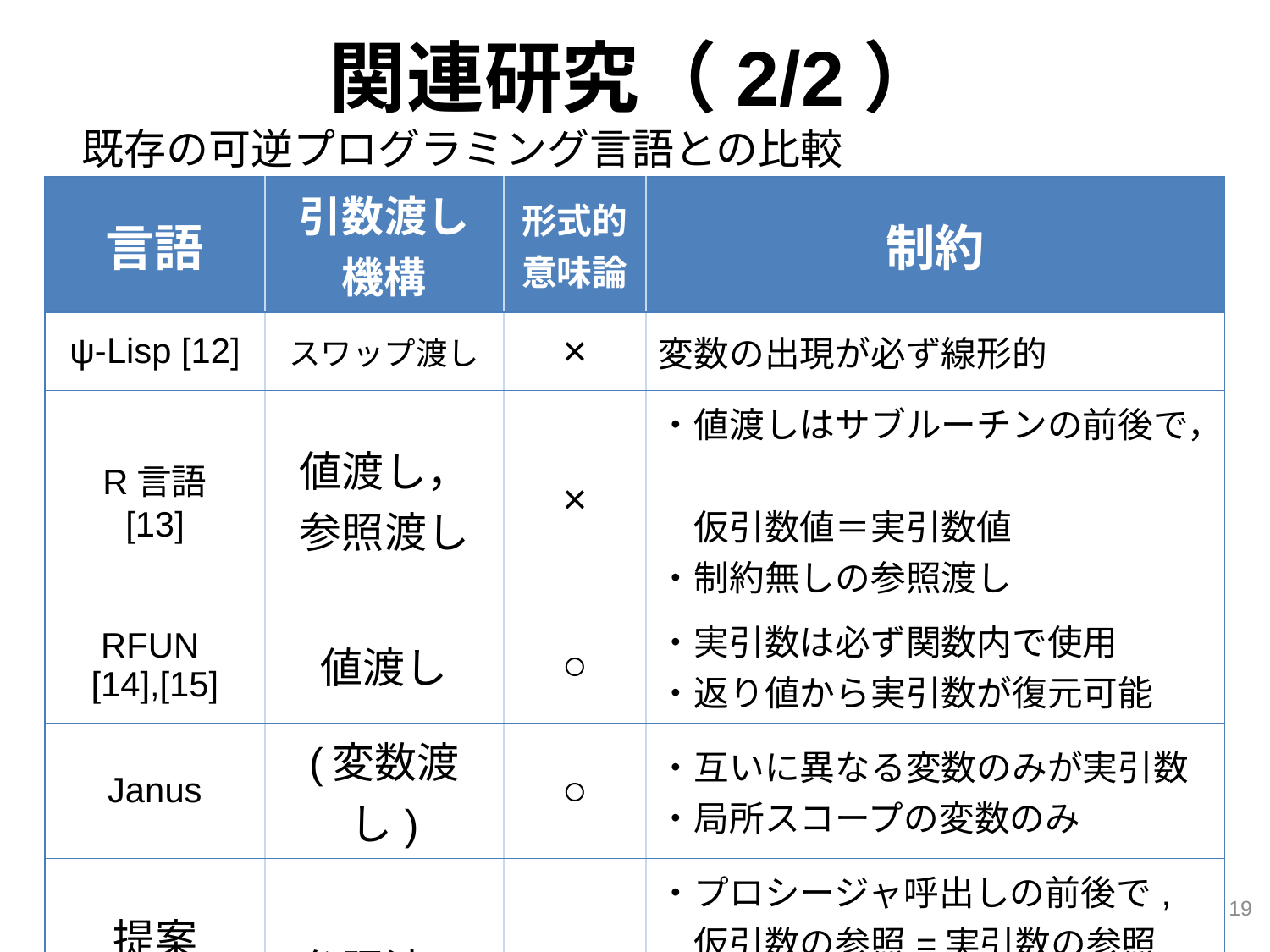

# 関連研究（2/2）
既存の可逆プログラミング言語との比較
| 言語 | 引数渡し 機構 | 形式的 意味論 | 制約 |
| --- | --- | --- | --- |
| ψ-Lisp [12] | スワップ渡し | × | 変数の出現が必ず線形的 |
| R言語 [13] | 値渡し， 参照渡し | × | ・値渡しはサブルーチンの前後で， 　仮引数値＝実引数値 ・制約無しの参照渡し |
| RFUN [14],[15] | 値渡し | ○ | ・実引数は必ず関数内で使用 ・返り値から実引数が復元可能 |
| Janus | (変数渡し) | ○ | ・互いに異なる変数のみが実引数 ・局所スコープの変数のみ |
| 提案 言語 | 参照渡し | ○ | ・プロシージャ呼出しの前後で, 　仮引数の参照=実引数の参照 ・可逆な記憶域の更新 ・エイリアスを考慮した可逆代入 |
19